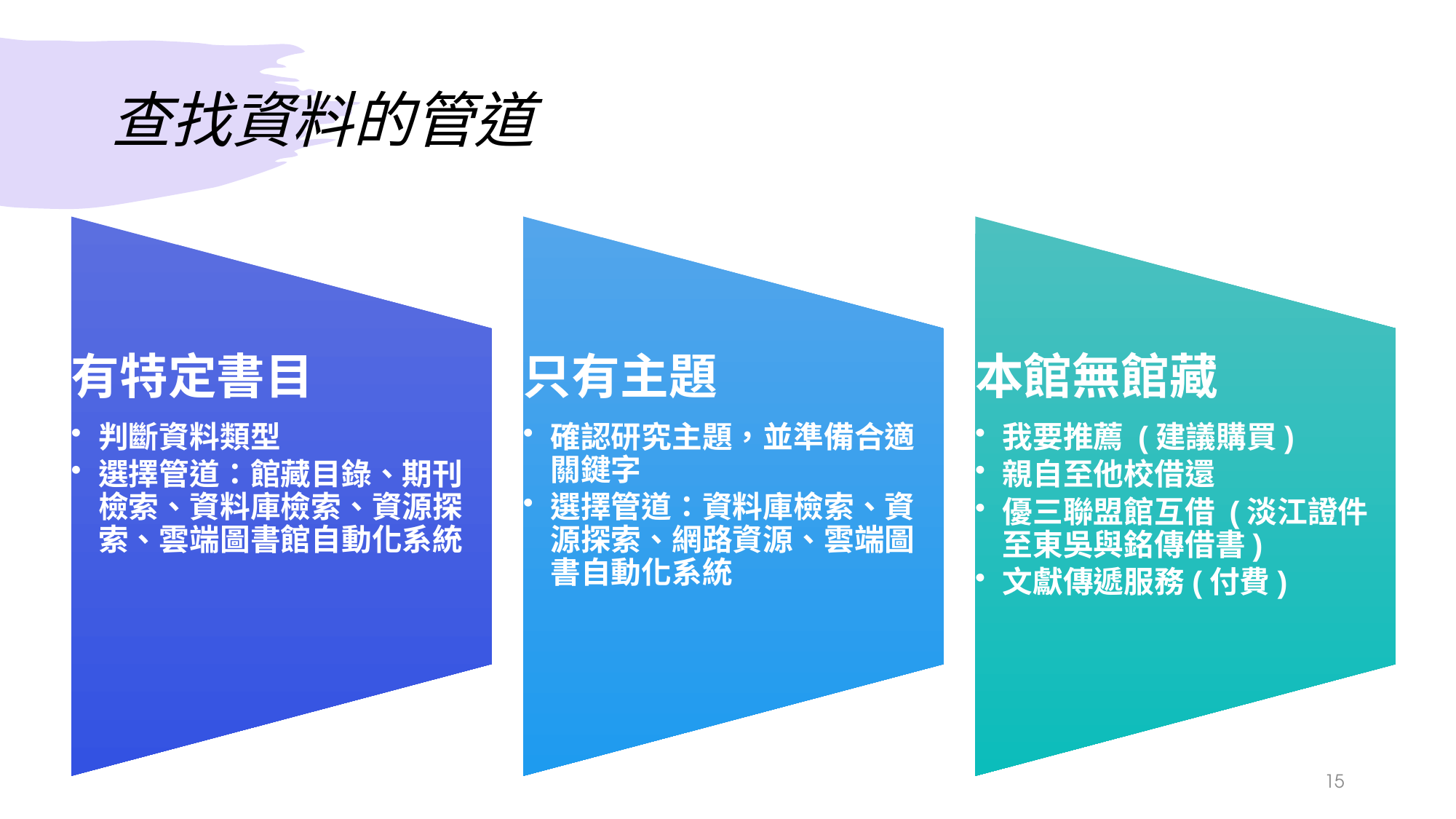

# 查找資料的管道
有特定書目
判斷資料類型
選擇管道：館藏目錄、期刊檢索、資料庫檢索、資源探索、雲端圖書館自動化系統
只有主題
確認研究主題，並準備合適關鍵字
選擇管道：資料庫檢索、資源探索、網路資源、雲端圖書自動化系統
本館無館藏
我要推薦 (建議購買)
親自至他校借還
優三聯盟館互借 (淡江證件至東吳與銘傳借書)
文獻傳遞服務(付費)
15